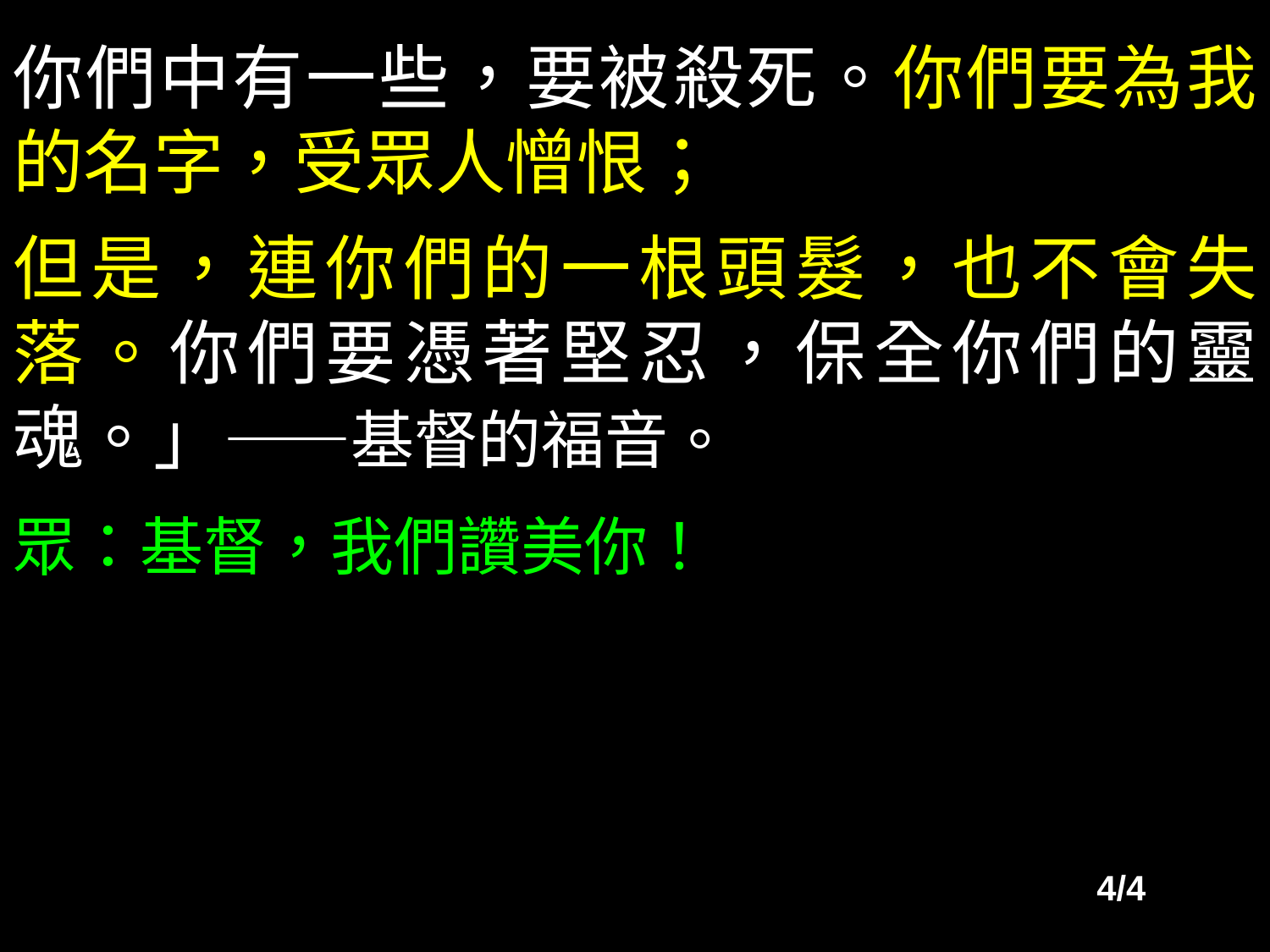

你們中有一些，要被殺死。你們要為我的名字，受眾人憎恨；
但是，連你們的一根頭髮，也不會失落。你們要憑著堅忍，保全你們的靈魂。」——基督的福音。
眾：基督，我們讚美你！

4/4